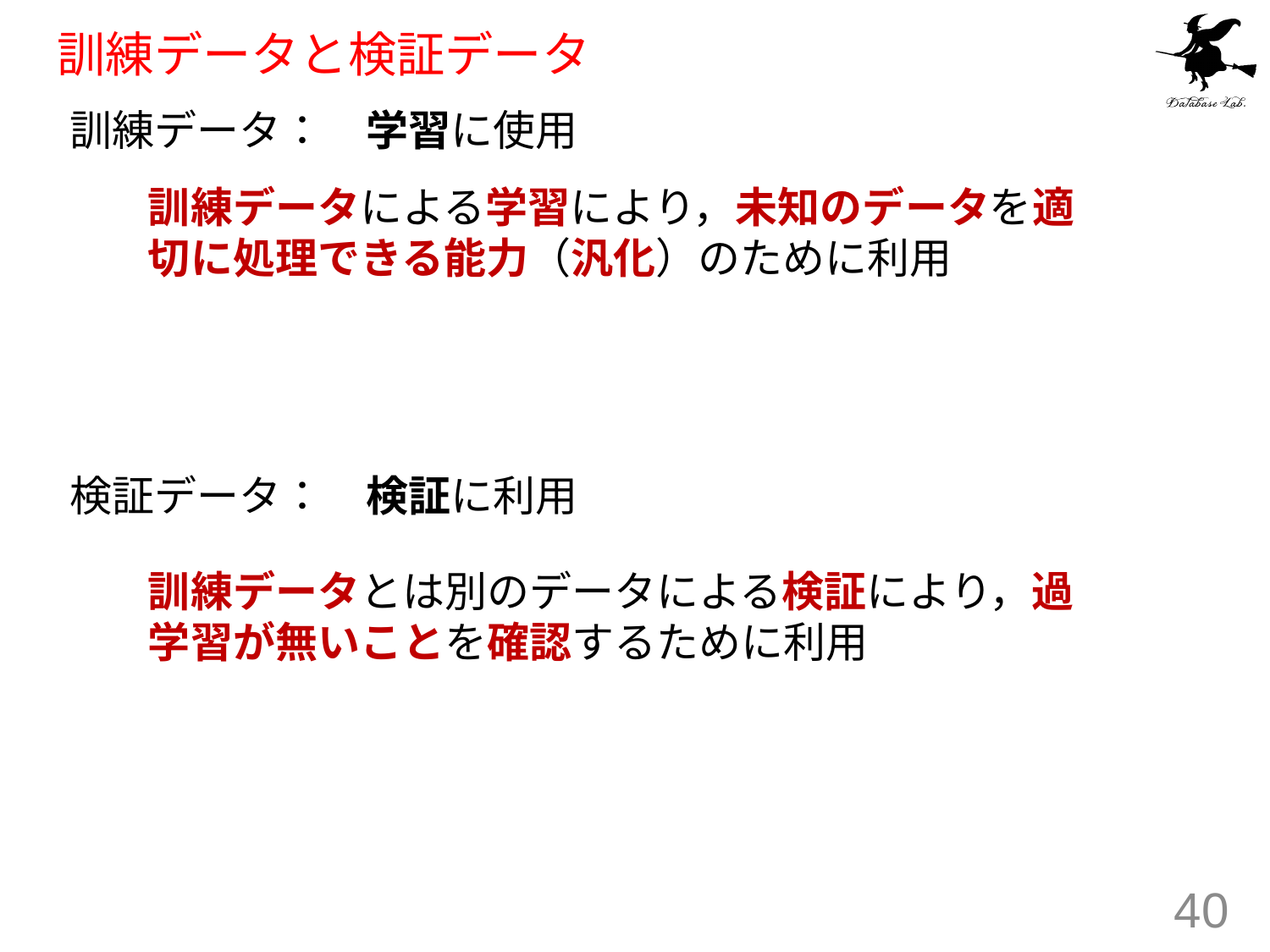

# 訓練データと検証データ
訓練データ：　学習に使用
訓練データによる学習により，未知のデータを適切に処理できる能力（汎化）のために利用
検証データ：　検証に利用
訓練データとは別のデータによる検証により，過学習が無いことを確認するために利用
40